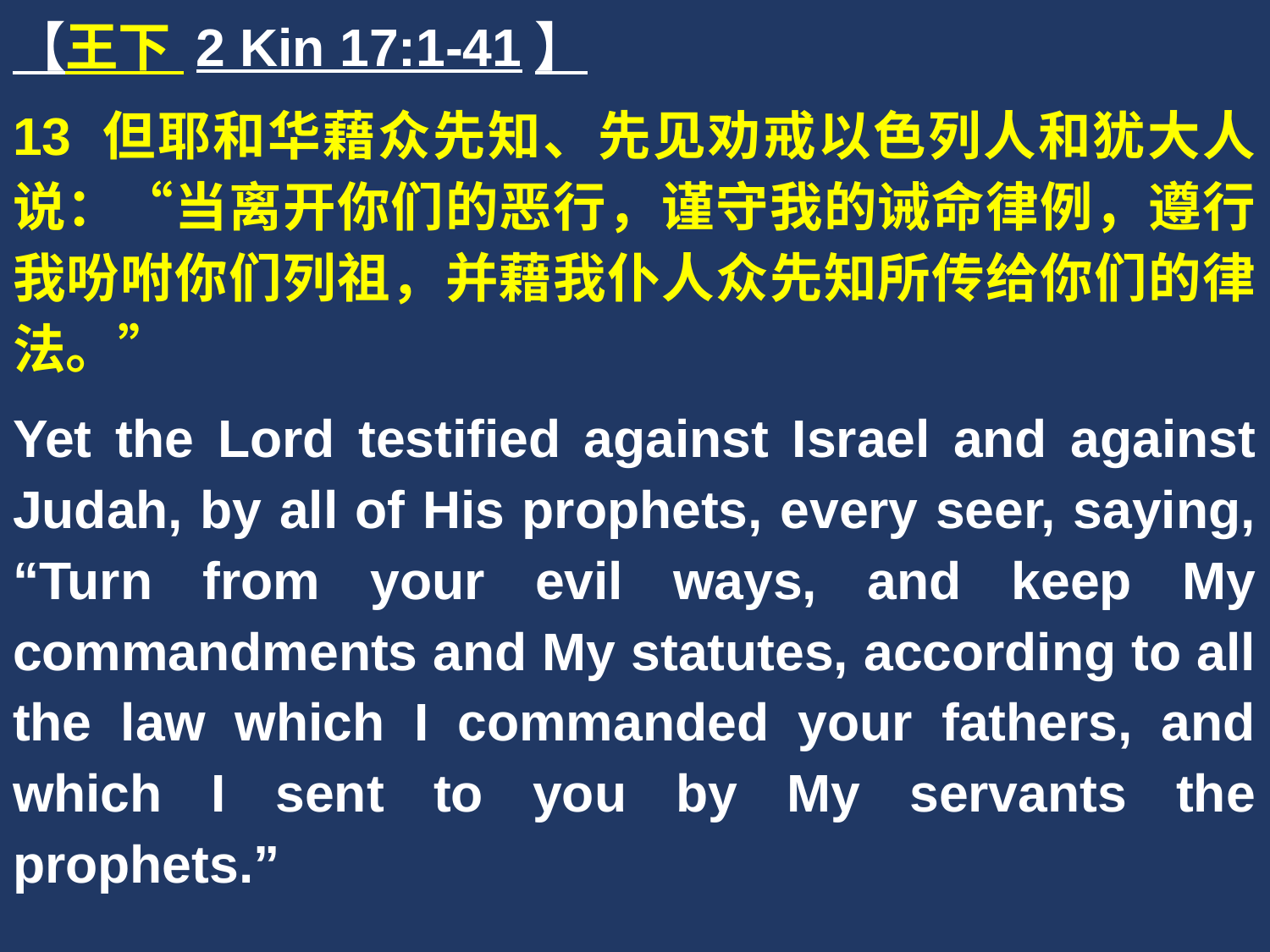

【王下 2 Kin 17:1-41】
13 但耶和华藉众先知、先见劝戒以色列人和犹大人说：“当离开你们的恶行，谨守我的诫命律例，遵行我吩咐你们列祖，并藉我仆人众先知所传给你们的律法。”
Yet the Lord testified against Israel and against Judah, by all of His prophets, every seer, saying, “Turn from your evil ways, and keep My commandments and My statutes, according to all the law which I commanded your fathers, and which I sent to you by My servants the prophets.”